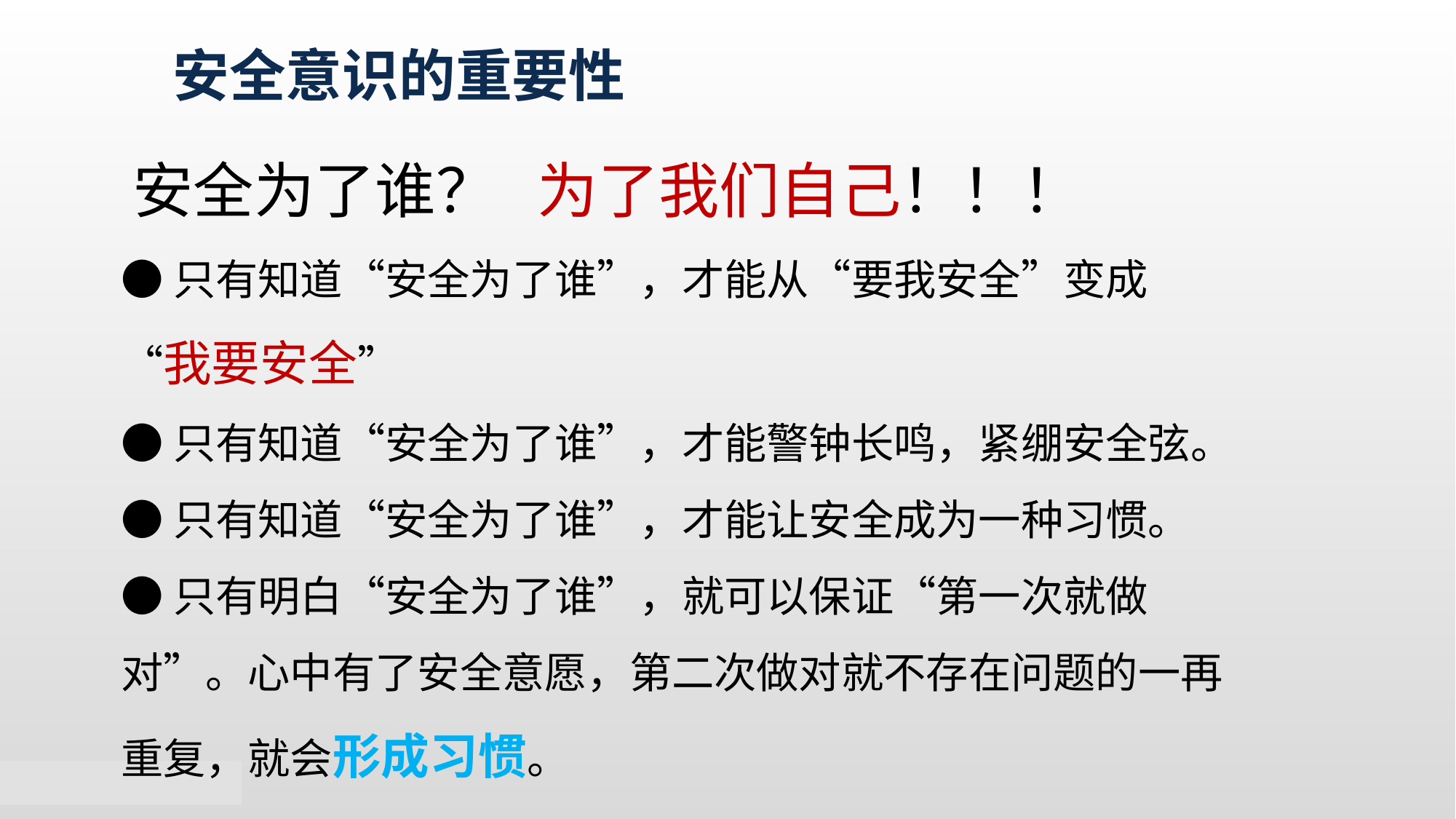

安全意识的重要性
安全为了谁？   为了我们自己！！！
●只有知道“安全为了谁”，才能从“要我安全”变成“我要安全”
●只有知道“安全为了谁”，才能警钟长鸣，紧绷安全弦。
●只有知道“安全为了谁”，才能让安全成为一种习惯。
●只有明白“安全为了谁”，就可以保证“第一次就做对”。心中有了安全意愿，第二次做对就不存在问题的一再重复，就会形成习惯。